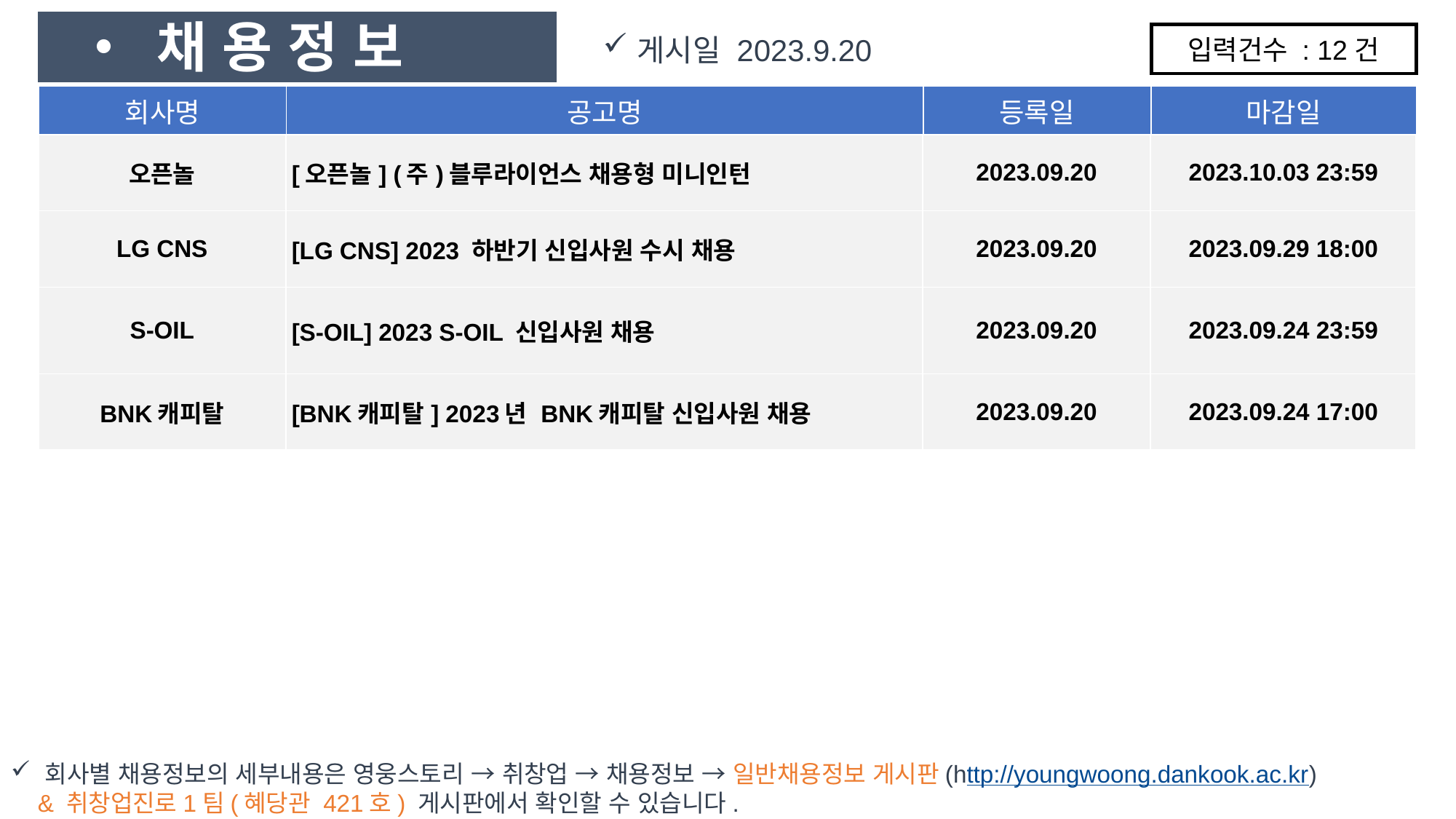

• 채 용 정 보

게시일 2023.9.20
입력건수 : 12건
| 회사명 | 공고명 | 등록일 | 마감일 |
| --- | --- | --- | --- |

| 오픈놀 | [오픈놀] (주)블루라이언스 채용형 미니인턴 | 2023.09.20 | 2023.10.03 23:59 |
| --- | --- | --- | --- |
| LG CNS | [LG CNS] 2023 하반기 신입사원 수시 채용 | 2023.09.20 | 2023.09.29 18:00 |
| S-OIL | [S-OIL] 2023 S-OIL 신입사원 채용 | 2023.09.20 | 2023.09.24 23:59 |
| BNK캐피탈 | [BNK캐피탈] 2023년 BNK캐피탈 신입사원 채용 | 2023.09.20 | 2023.09.24 17:00 |

회사별 채용정보의 세부내용은 영웅스토리 → 취창업 → 채용정보 → 일반채용정보 게시판(http://youngwoong.dankook.ac.kr)
    & 취창업진로1팀(혜당관 421호) 게시판에서 확인할 수 있습니다.